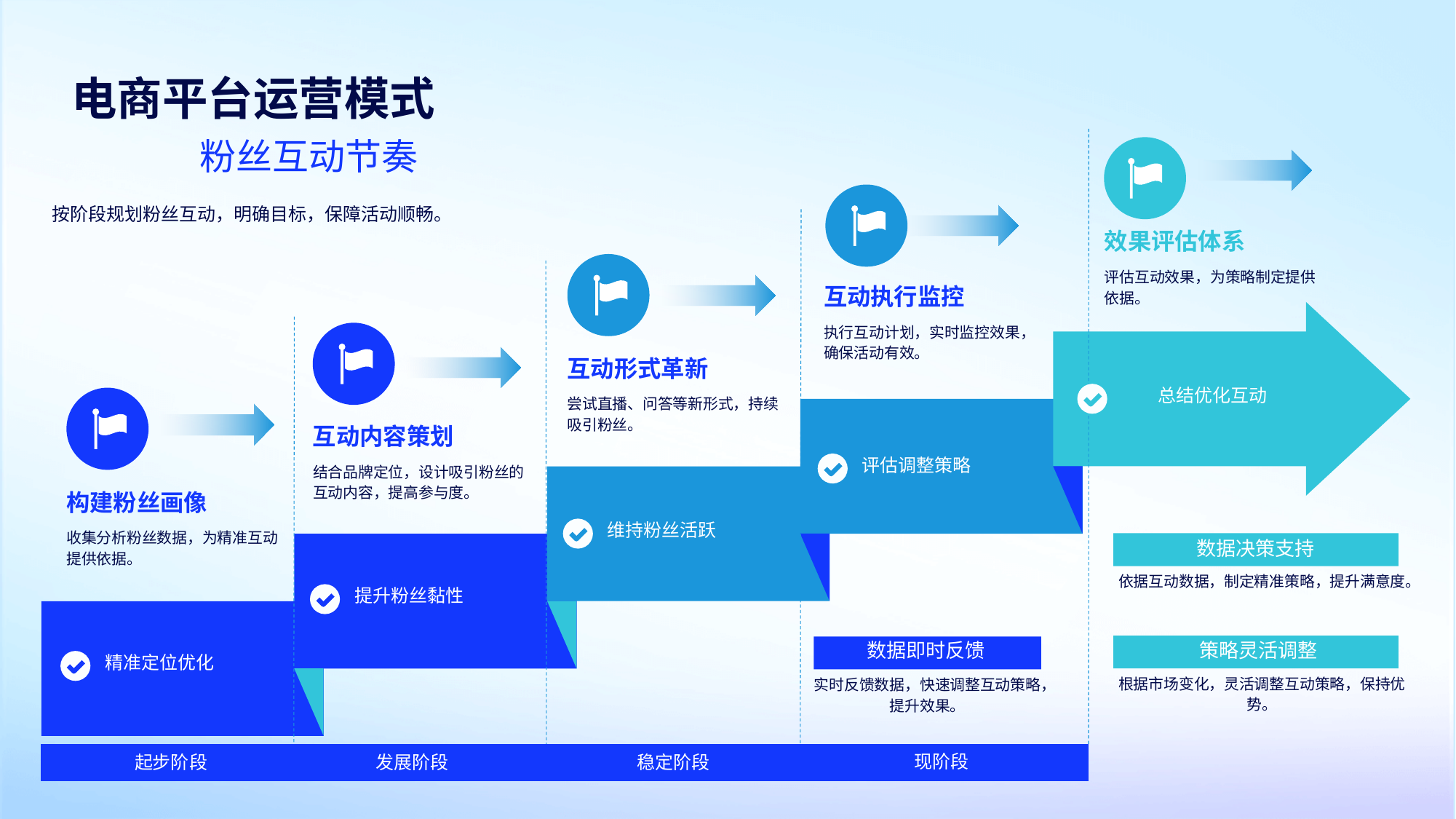

电商平台运营模式

粉丝互动节奏

按阶段规划粉丝互动，明确目标，保障活动顺畅。

效果评估体系

评估互动效果，为策略制定提供依据。

互动执行监控

执行互动计划，实时监控效果，确保活动有效。

互动形式革新

尝试直播、问答等新形式，持续吸引粉丝。

总结优化互动

互动内容策划

结合品牌定位，设计吸引粉丝的互动内容，提高参与度。
评估调整策略

构建粉丝画像

收集分析粉丝数据，为精准互动提供依据。
维持粉丝活跃

数据决策支持
依据互动数据，制定精准策略，提升满意度。

提升粉丝黏性

策略灵活调整
数据即时反馈

精准定位优化

根据市场变化，灵活调整互动策略，保持优势。
实时反馈数据，快速调整互动策略，提升效果。

现阶段
起步阶段
发展阶段
稳定阶段